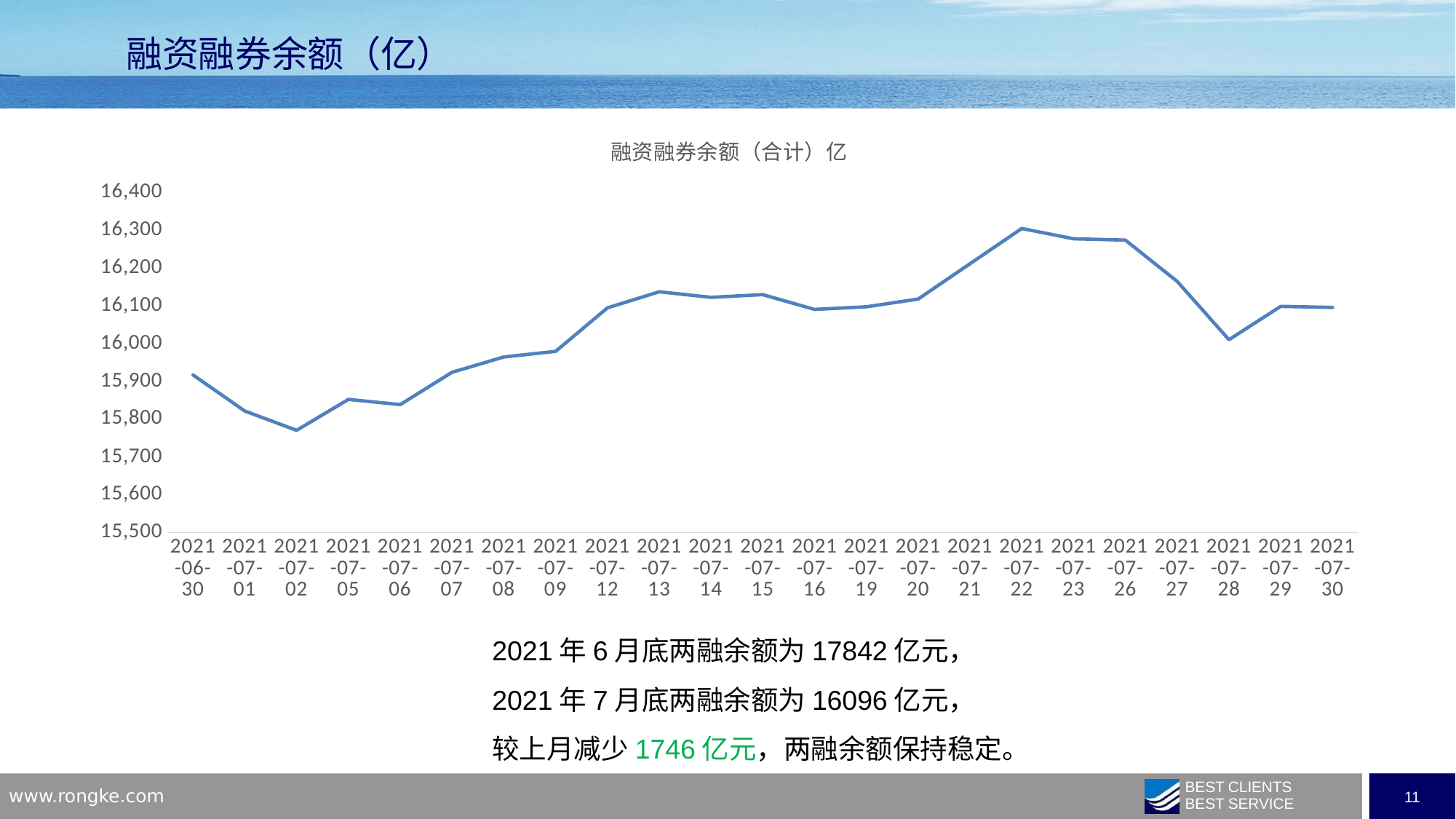

融资融券余额（亿）

### Chart:

| Category | 融资融券余额（合计）亿 |
|---|---|
| 2021-06-30 | 15917.163414458 |
| 2021-07-01 | 15821.681818488001 |
| 2021-07-02 | 15770.755571338 |
| 2021-07-05 | 15852.489199317 |
| 2021-07-06 | 15838.730682532 |
| 2021-07-07 | 15924.153956213 |
| 2021-07-08 | 15964.839894201 |
| 2021-07-09 | 15979.66088424 |
| 2021-07-12 | 16094.716801511 |
| 2021-07-13 | 16137.213250405 |
| 2021-07-14 | 16122.529476545 |
| 2021-07-15 | 16129.758068596 |
| 2021-07-16 | 16090.66036572 |
| 2021-07-19 | 16097.542197425 |
| 2021-07-20 | 16118.029602585 |
| 2021-07-21 | 16211.375485611 |
| 2021-07-22 | 16304.640980926 |
| 2021-07-23 | 16277.430188576001 |
| 2021-07-26 | 16273.975650322 |
| 2021-07-27 | 16164.852154208998 |
| 2021-07-28 | 16010.571413221001 |
| 2021-07-29 | 16098.696234516001 |
| 2021-07-30 | 16095.810234331999 |
2021年6月底两融余额为17842亿元，
2021年7月底两融余额为16096亿元，
较上月减少1746亿元，两融余额保持稳定。